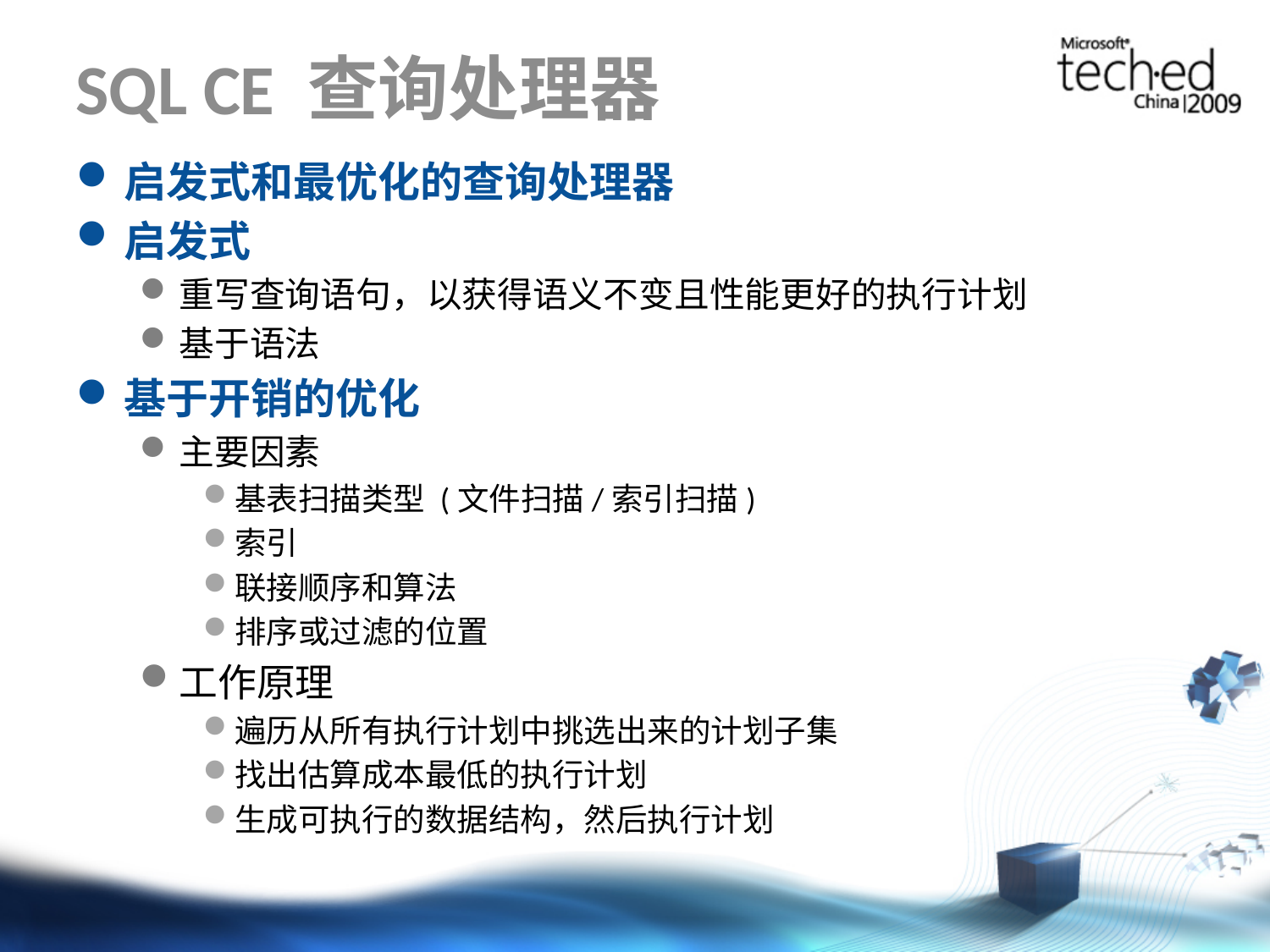

# SQL CE 查询处理器
启发式和最优化的查询处理器
启发式
重写查询语句，以获得语义不变且性能更好的执行计划
基于语法
基于开销的优化
主要因素
基表扫描类型 (文件扫描/索引扫描)
索引
联接顺序和算法
排序或过滤的位置
工作原理
遍历从所有执行计划中挑选出来的计划子集
找出估算成本最低的执行计划
生成可执行的数据结构，然后执行计划